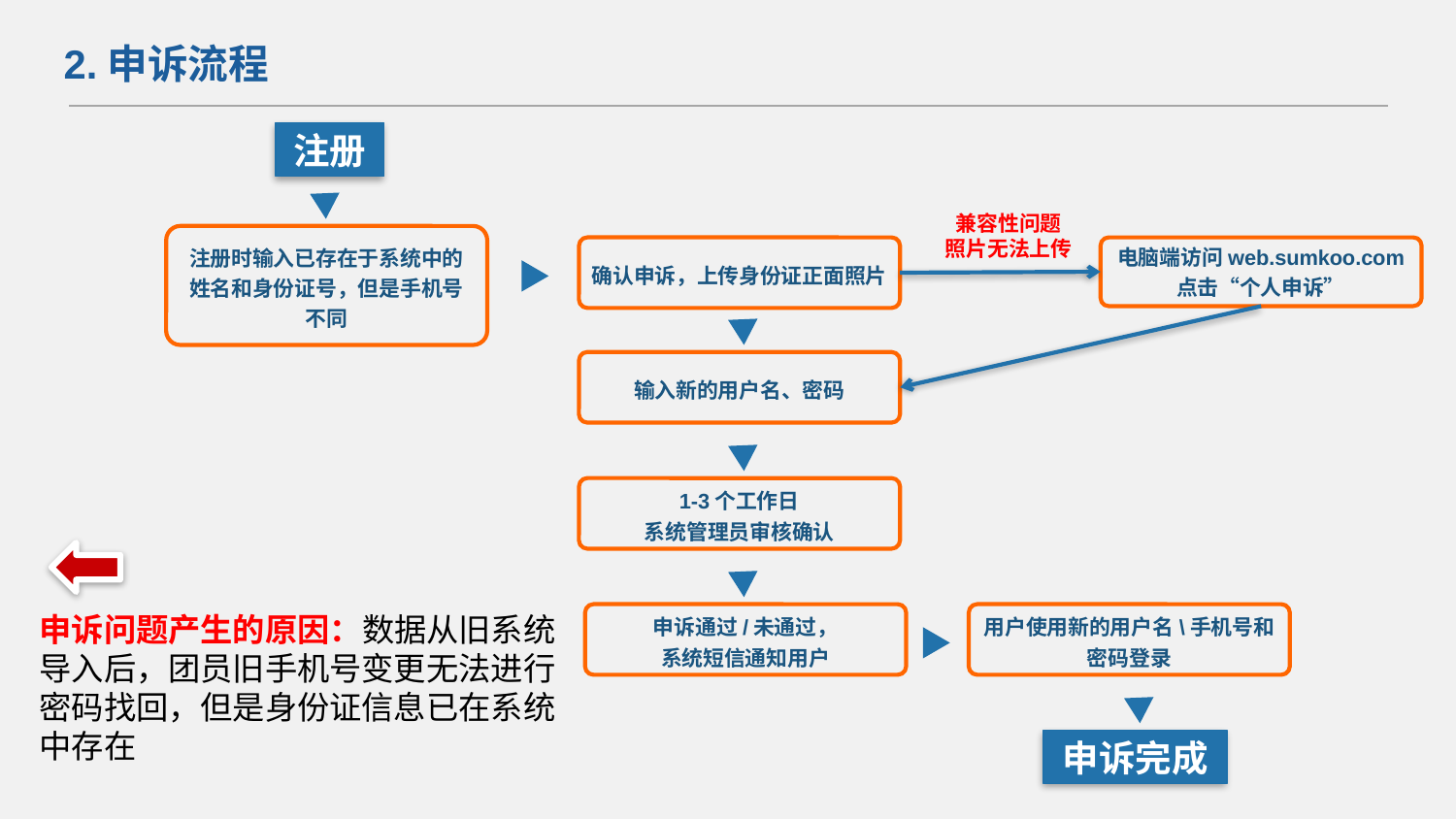

2.申诉流程
注册

兼容性问题
照片无法上传
注册时输入已存在于系统中的姓名和身份证号，但是手机号不同
确认申诉，上传身份证正面照片

电脑端访问web.sumkoo.com
点击“个人申诉”

输入新的用户名、密码

1-3个工作日
系统管理员审核确认

申诉问题产生的原因：数据从旧系统导入后，团员旧手机号变更无法进行密码找回，但是身份证信息已在系统中存在
申诉通过/未通过，
系统短信通知用户
用户使用新的用户名\手机号和密码登录

申诉完成